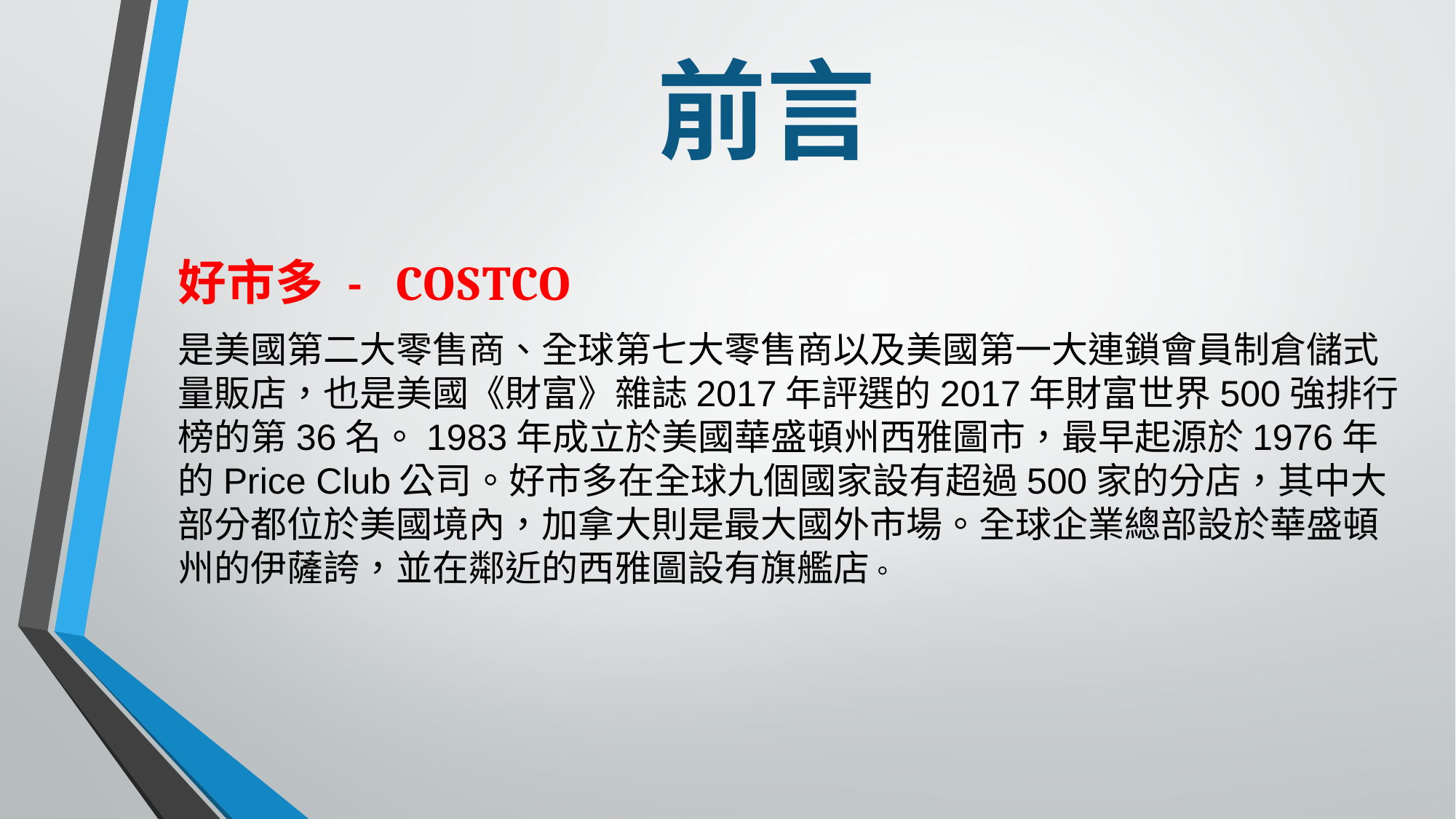

# 前言
好市多 -   COSTCO
是美國第二大零售商、全球第七大零售商以及美國第一大連鎖會員制倉儲式量販店，也是美國《財富》雜誌2017年評選的2017年財富世界500強排行榜的第36名。1983年成立於美國華盛頓州西雅圖市，最早起源於1976年的Price Club公司。好市多在全球九個國家設有超過500家的分店，其中大部分都位於美國境內，加拿大則是最大國外市場。全球企業總部設於華盛頓州的伊薩誇，並在鄰近的西雅圖設有旗艦店。